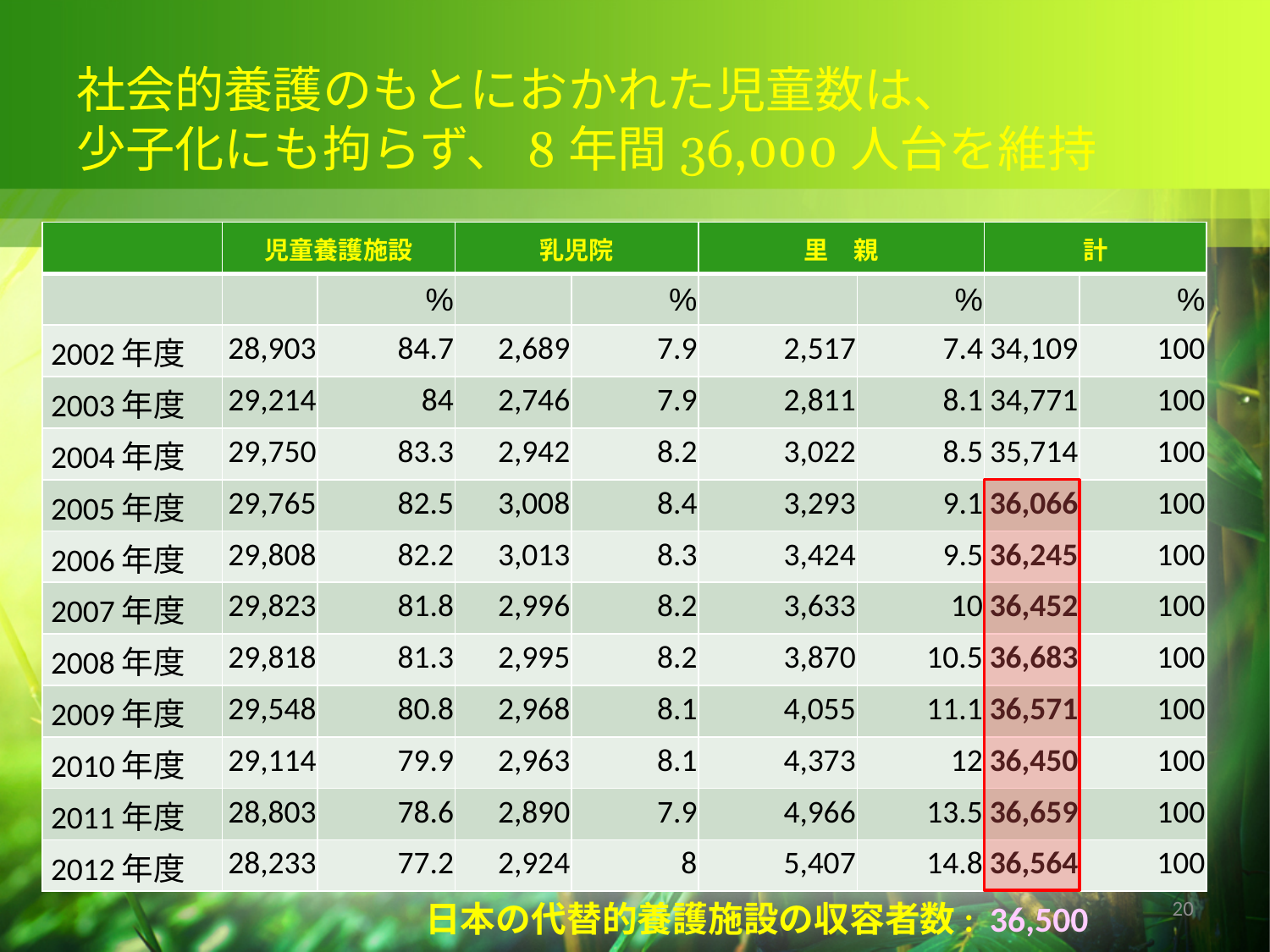

# 社会的養護のもとにおかれた児童数は、 少子化にも拘らず、8年間36,000人台を維持
|  | 児童養護施設 |  | 乳児院 |  | 里　親 |  | 計 |  |
| --- | --- | --- | --- | --- | --- | --- | --- | --- |
|  |  | % |  | % |  | % |  | % |
| 2002年度 | 28,903 | 84.7 | 2,689 | 7.9 | 2,517 | 7.4 | 34,109 | 100 |
| 2003年度 | 29,214 | 84 | 2,746 | 7.9 | 2,811 | 8.1 | 34,771 | 100 |
| 2004年度 | 29,750 | 83.3 | 2,942 | 8.2 | 3,022 | 8.5 | 35,714 | 100 |
| 2005年度 | 29,765 | 82.5 | 3,008 | 8.4 | 3,293 | 9.1 | 36,066 | 100 |
| 2006年度 | 29,808 | 82.2 | 3,013 | 8.3 | 3,424 | 9.5 | 36,245 | 100 |
| 2007年度 | 29,823 | 81.8 | 2,996 | 8.2 | 3,633 | 10 | 36,452 | 100 |
| 2008年度 | 29,818 | 81.3 | 2,995 | 8.2 | 3,870 | 10.5 | 36,683 | 100 |
| 2009年度 | 29,548 | 80.8 | 2,968 | 8.1 | 4,055 | 11.1 | 36,571 | 100 |
| 2010年度 | 29,114 | 79.9 | 2,963 | 8.1 | 4,373 | 12 | 36,450 | 100 |
| 2011年度 | 28,803 | 78.6 | 2,890 | 7.9 | 4,966 | 13.5 | 36,659 | 100 |
| 2012年度 | 28,233 | 77.2 | 2,924 | 8 | 5,407 | 14.8 | 36,564 | 100 |

20
日本の代替的養護施設の収容者数:  36,500